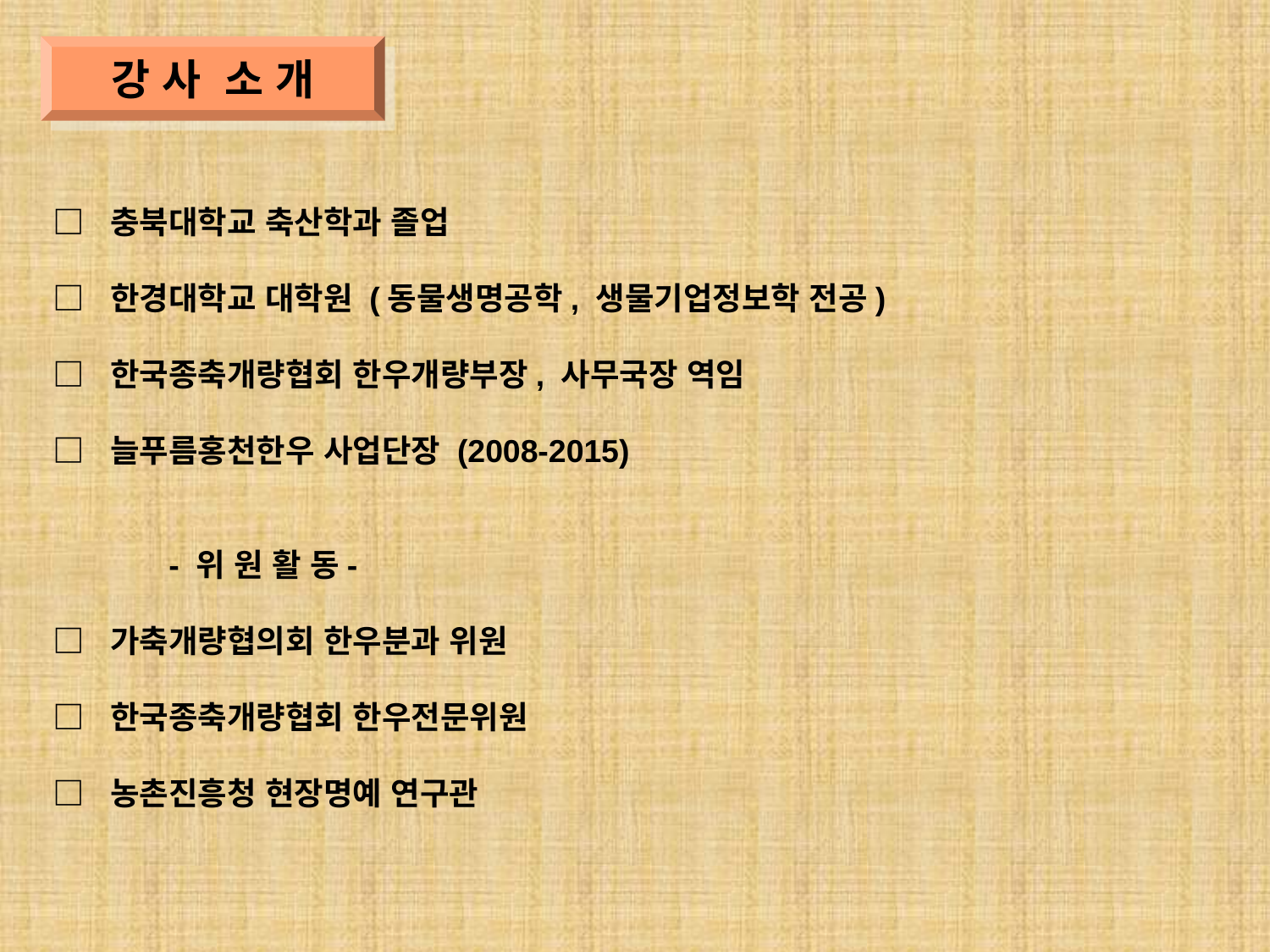

강 사  소 개
□  충북대학교 축산학과 졸업

□  한경대학교 대학원 (동물생명공학, 생물기업정보학 전공)

□  한국종축개량협회 한우개량부장, 사무국장 역임

□  늘푸름홍천한우 사업단장 (2008-2015)

             - 위 원 활 동-

□  가축개량협의회 한우분과 위원

□  한국종축개량협회 한우전문위원

□  농촌진흥청 현장명예 연구관